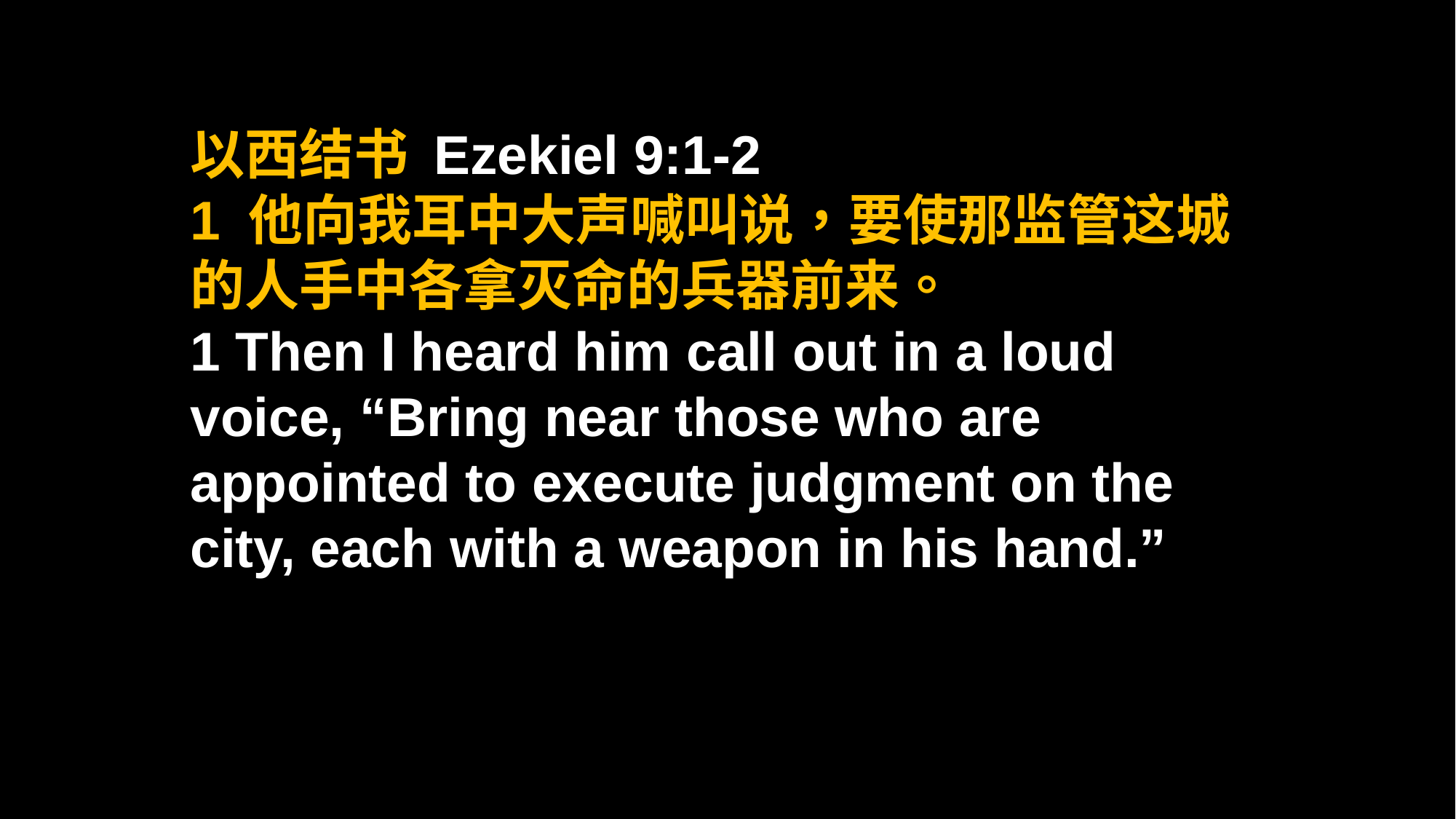

以西结书 Ezekiel 9:1-2
1 他向我耳中大声喊叫说，要使那监管这城的人手中各拿灭命的兵器前来。
1 Then I heard him call out in a loud voice, “Bring near those who are appointed to execute judgment on the city, each with a weapon in his hand.”